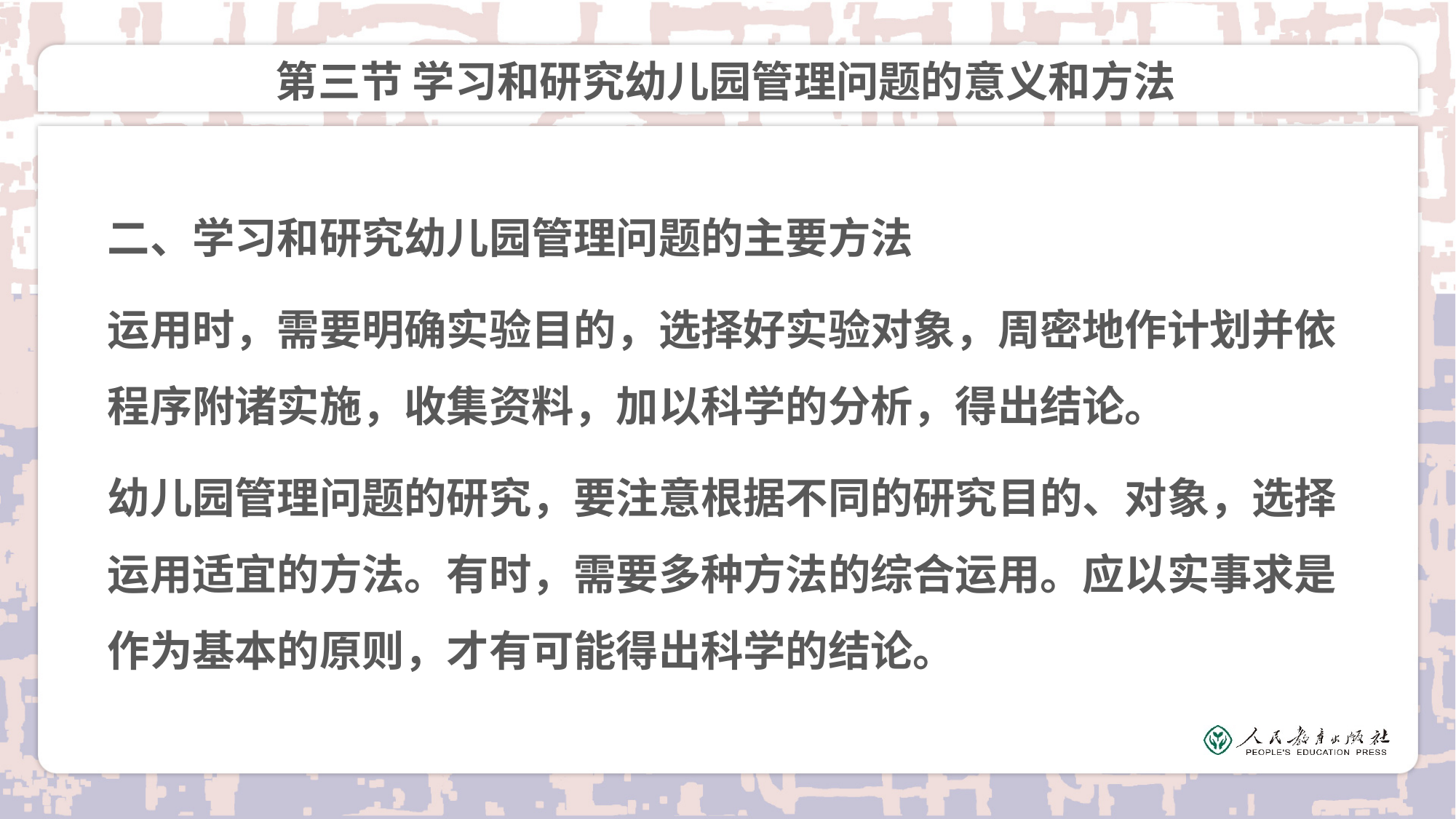

# 第三节 学习和研究幼儿园管理问题的意义和方法
二、学习和研究幼儿园管理问题的主要方法
运用时，需要明确实验目的，选择好实验对象，周密地作计划并依程序附诸实施，收集资料，加以科学的分析，得出结论。
幼儿园管理问题的研究，要注意根据不同的研究目的、对象，选择运用适宜的方法。有时，需要多种方法的综合运用。应以实事求是作为基本的原则，才有可能得出科学的结论。